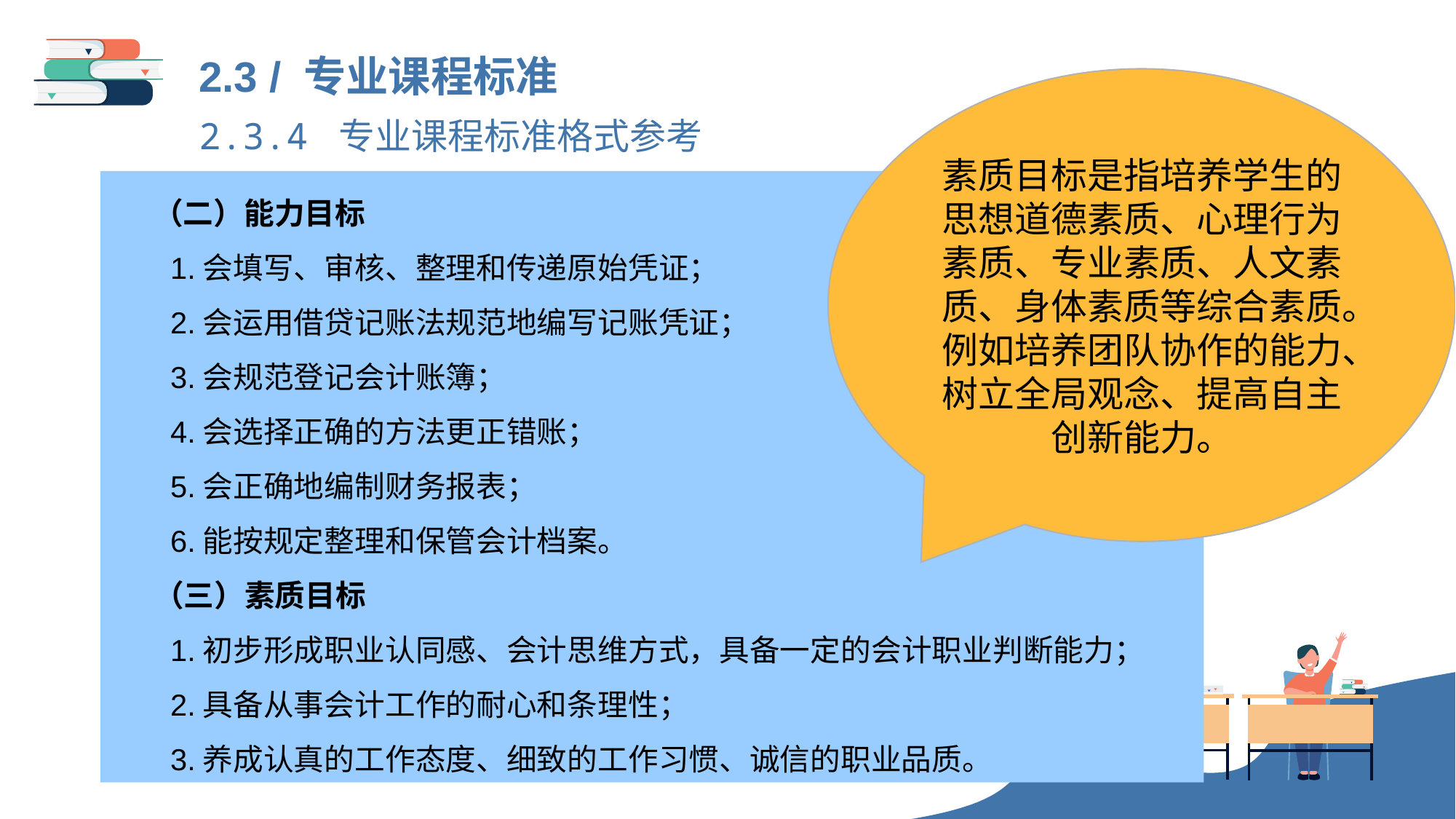

2.3 / 专业课程标准
素质目标是指培养学生的思想道德素质、心理行为素质、专业素质、人文素质、身体素质等综合素质。例如培养团队协作的能力、树立全局观念、提高自主创新能力。
2.3.4 专业课程标准格式参考
     （二）能力目标
  1.会填写、审核、整理和传递原始凭证；
  2.会运用借贷记账法规范地编写记账凭证；
  3.会规范登记会计账簿；
  4.会选择正确的方法更正错账；
  5.会正确地编制财务报表；
  6.能按规定整理和保管会计档案。
（三）素质目标
  1.初步形成职业认同感、会计思维方式，具备一定的会计职业判断能力；
  2.具备从事会计工作的耐心和条理性；
  3.养成认真的工作态度、细致的工作习惯、诚信的职业品质。